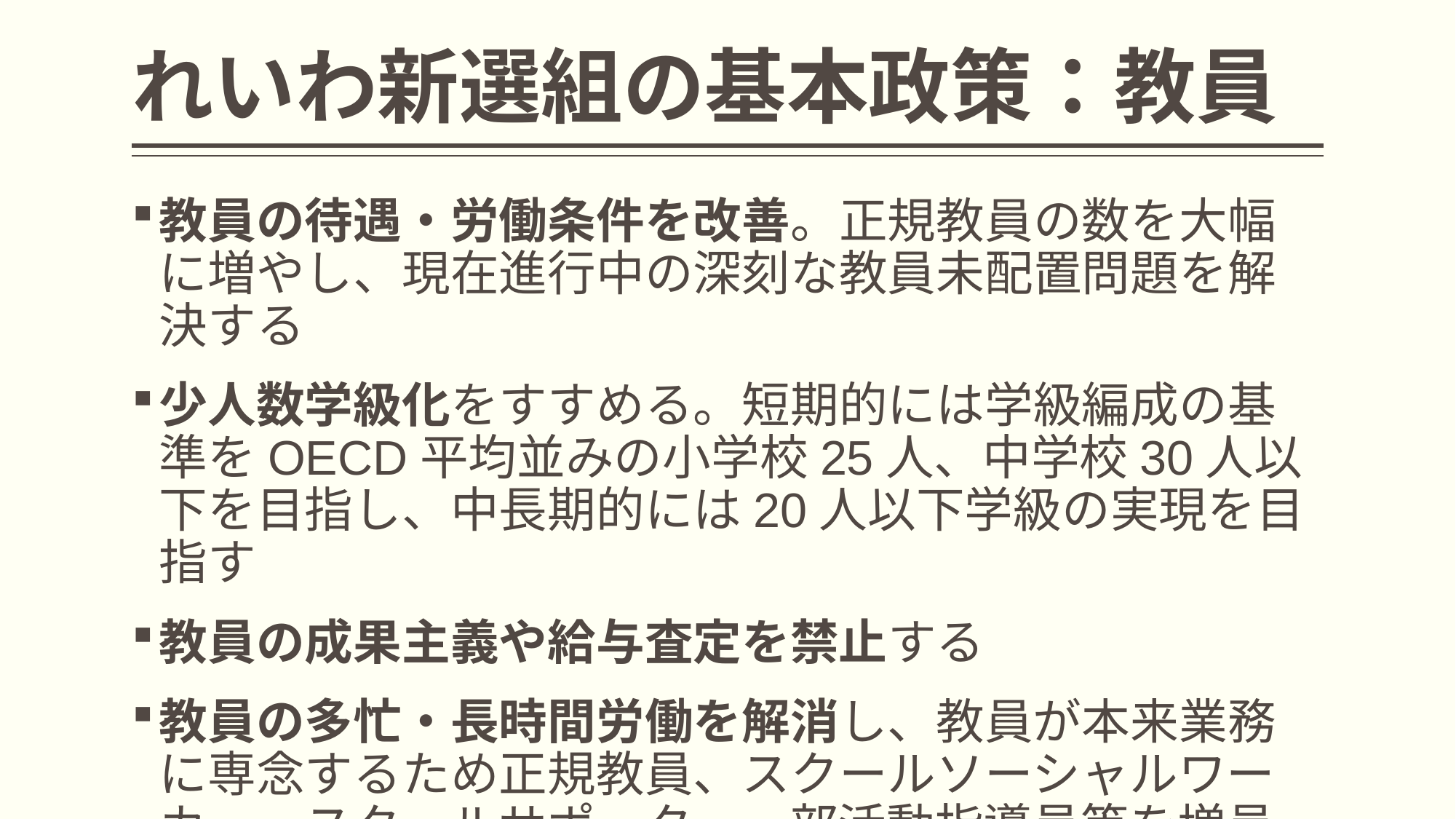

# れいわ新選組の基本政策：教員
教員の待遇・労働条件を改善。正規教員の数を大幅に増やし、現在進行中の深刻な教員未配置問題を解決する
少人数学級化をすすめる。短期的には学級編成の基準をOECD平均並みの小学校25人、中学校30人以下を目指し、中長期的には20人以下学級の実現を目指す
教員の成果主義や給与査定を禁止する
教員の多忙・長時間労働を解消し、教員が本来業務に専念するため正規教員、スクールソーシャルワーカー、スクールサポーター、部活動指導員等を増員する